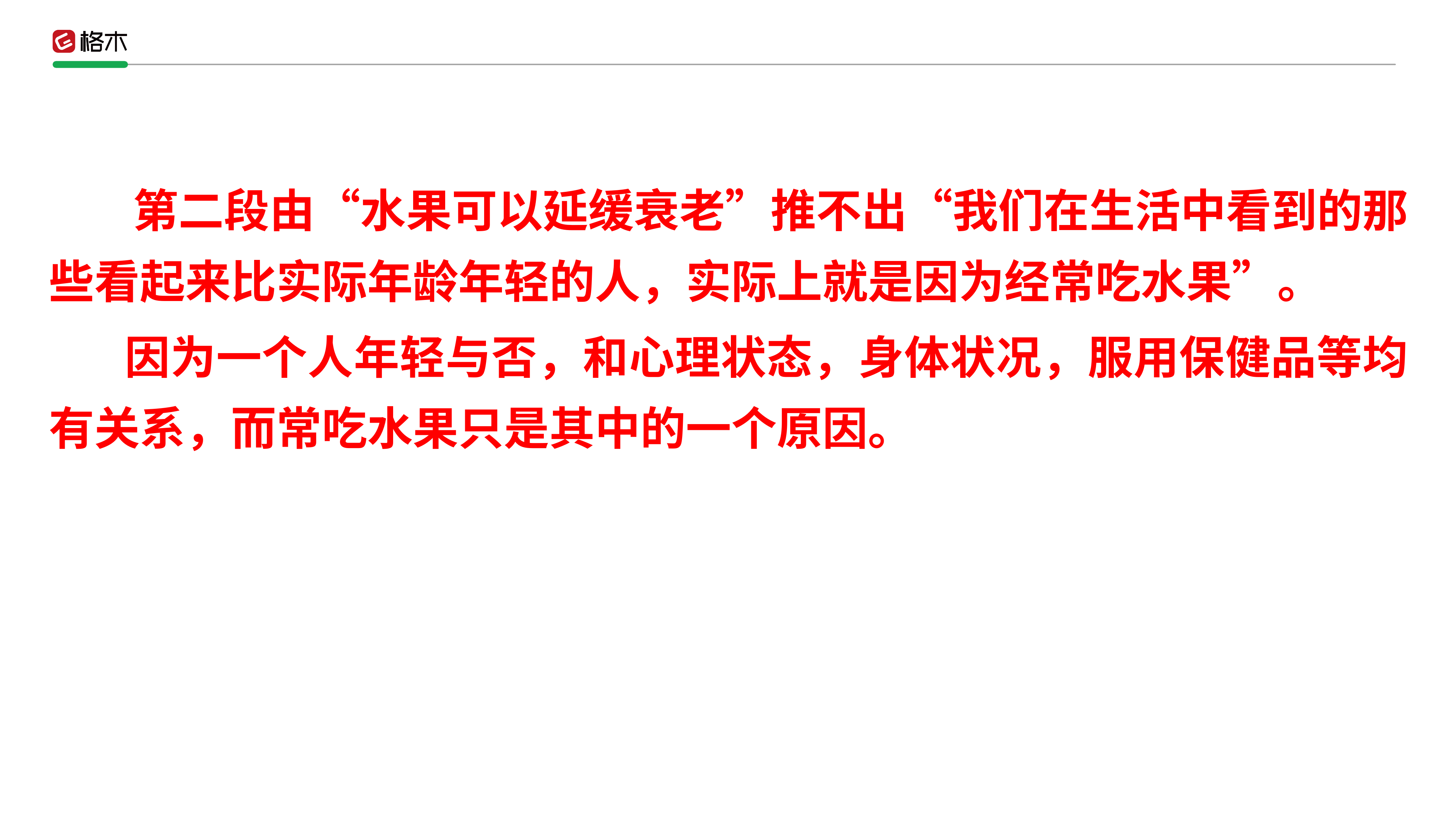

第二段由“水果可以延缓衰老”推不出“我们在生活中看到的那些看起来比实际年龄年轻的人，实际上就是因为经常吃水果”。
      因为一个人年轻与否，和心理状态，身体状况，服用保健品等均有关系，而常吃水果只是其中的一个原因。